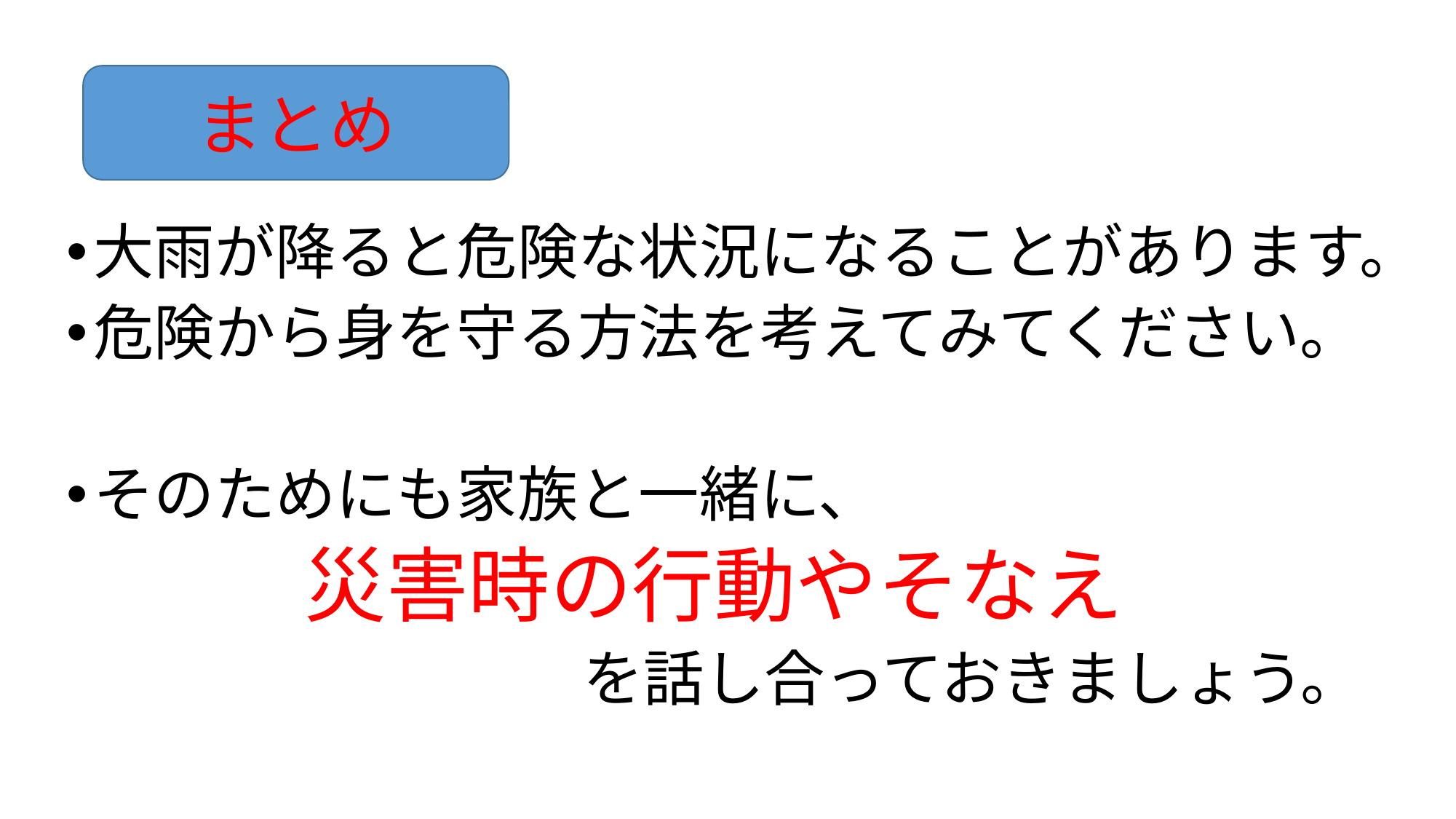

まとめ
大雨が降ると危険な状況になることがあります。
危険から身を守る方法を考えてみてください。

そのためにも家族と一緒に、
災害時の行動やそなえ
 を話し合っておきましょう。